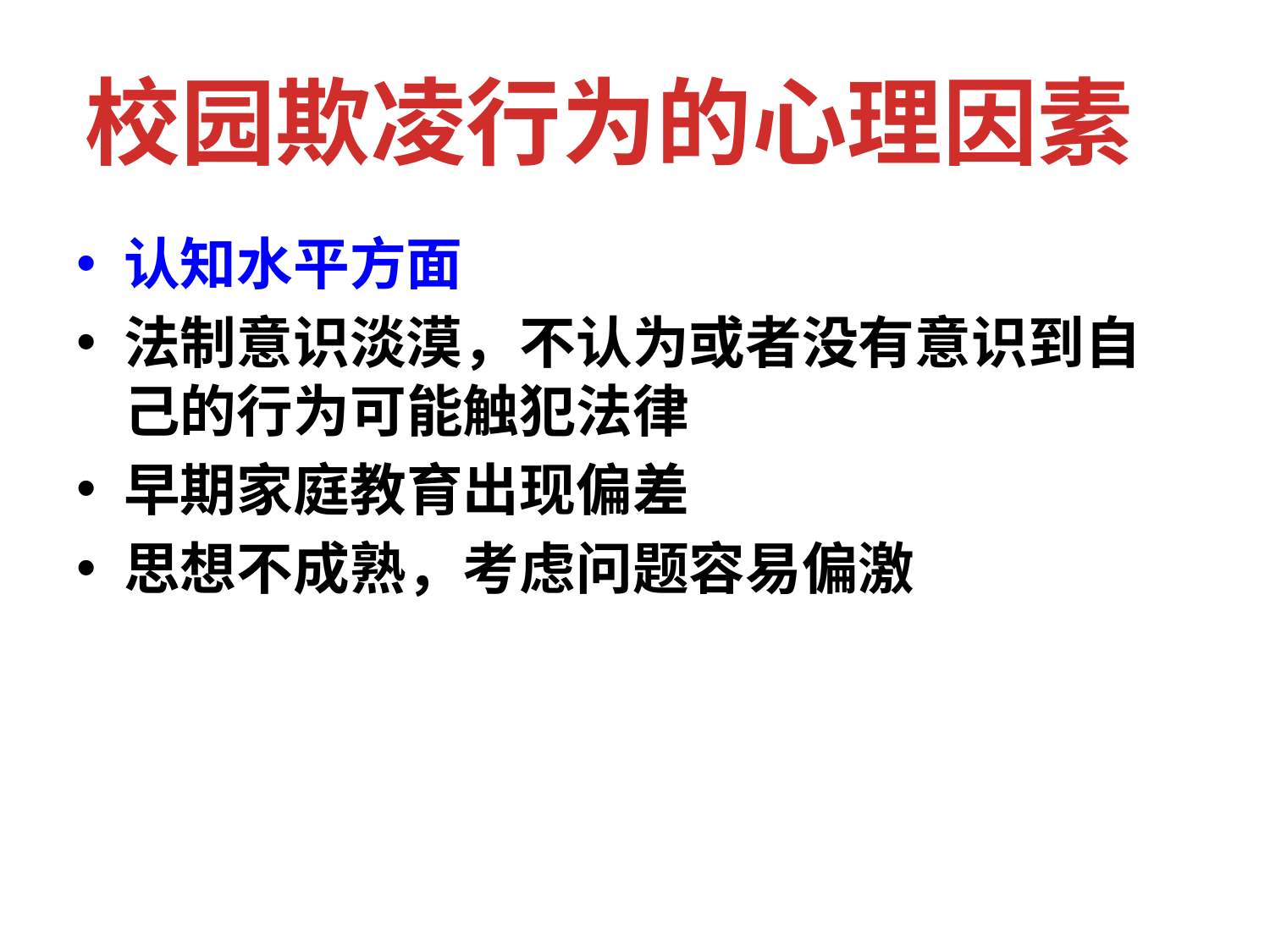

#
校园欺凌行为的心理因素
认知水平方面
法制意识淡漠，不认为或者没有意识到自己的行为可能触犯法律
早期家庭教育出现偏差
思想不成熟，考虑问题容易偏激